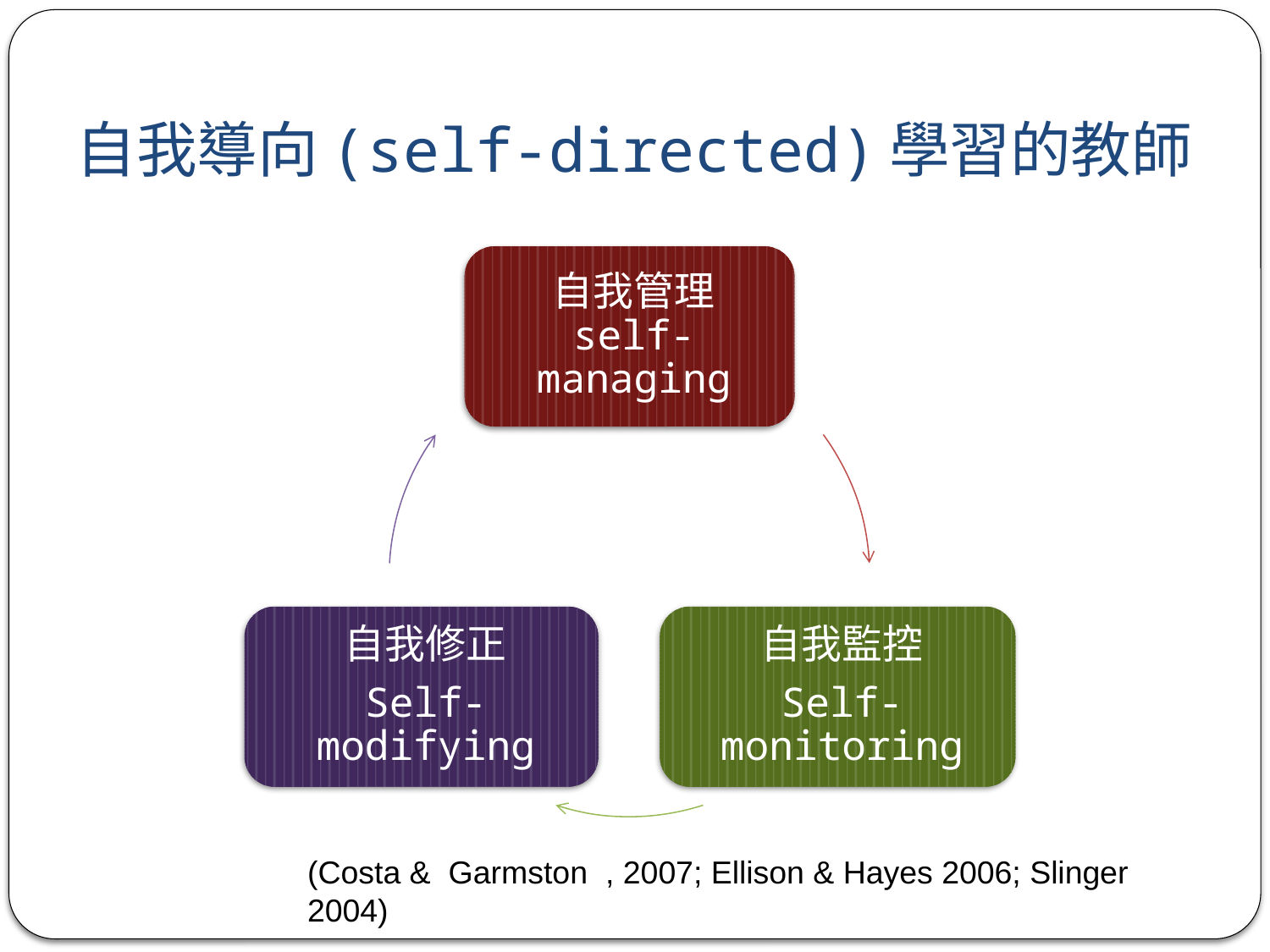

# 自我導向(self-directed)學習的教師
自我管理
self-managing
自我監控
Self-monitoring
自我修正
Self-modifying
(Costa &  Garmston  , 2007; Ellison & Hayes 2006; Slinger 2004)